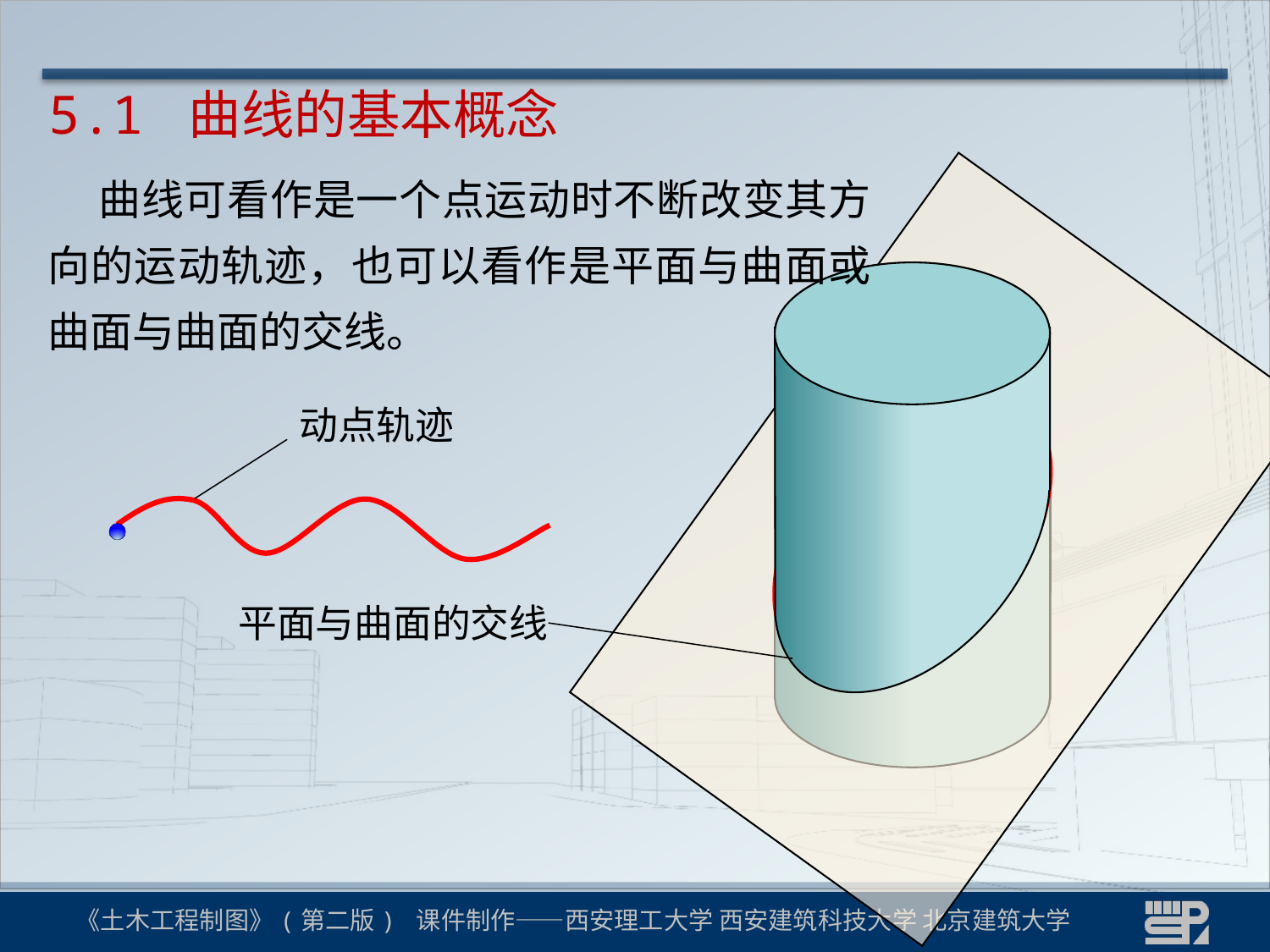

5.1 曲线的基本概念
    曲线可看作是一个点运动时不断改变其方向的运动轨迹，也可以看作是平面与曲面或曲面与曲面的交线。

动点轨迹

平面与曲面的交线